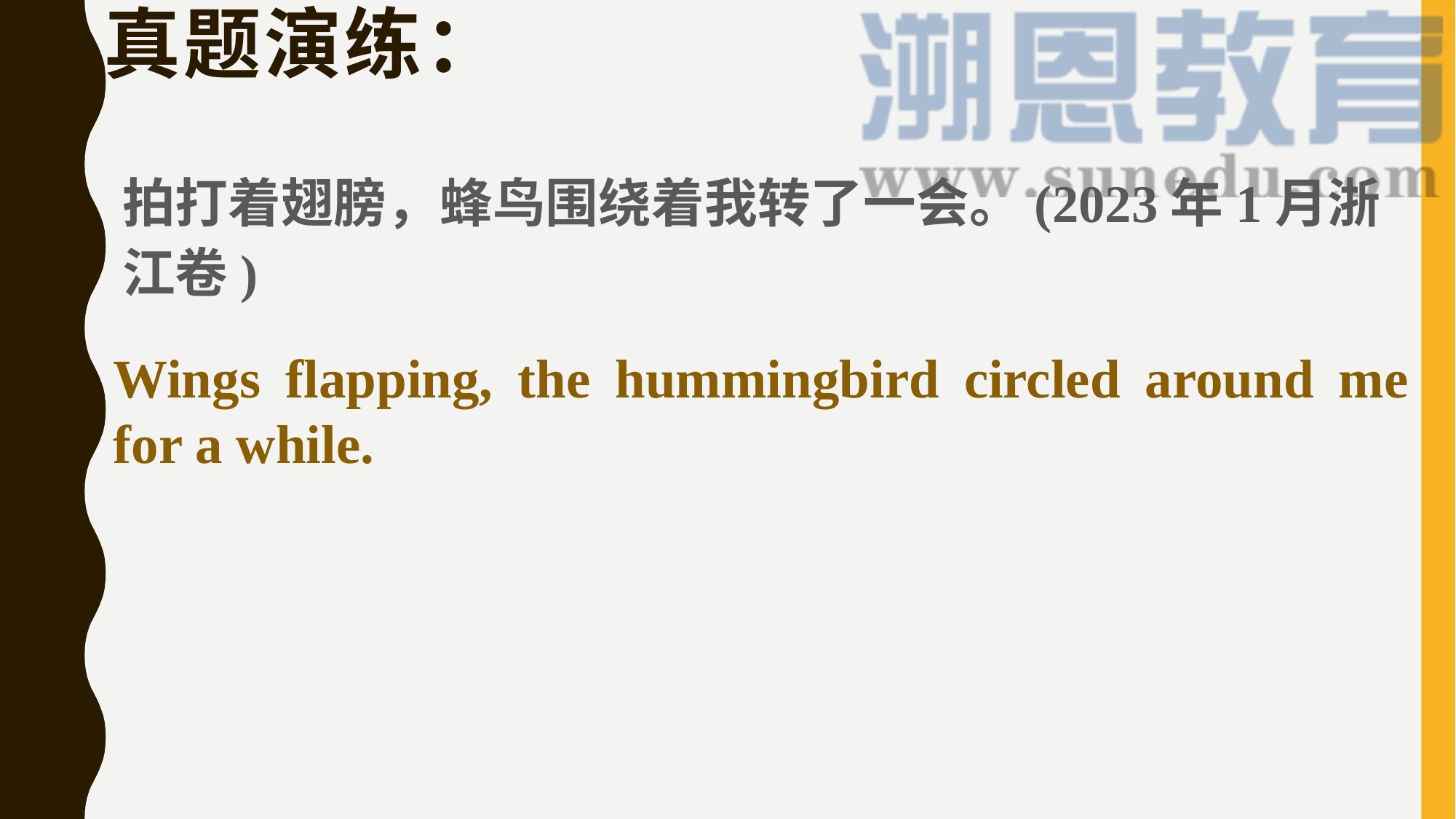

# 真题演练：
拍打着翅膀，蜂鸟围绕着我转了一会。(2023年1月浙江卷)
Wings flapping, the hummingbird circled around me for a while.